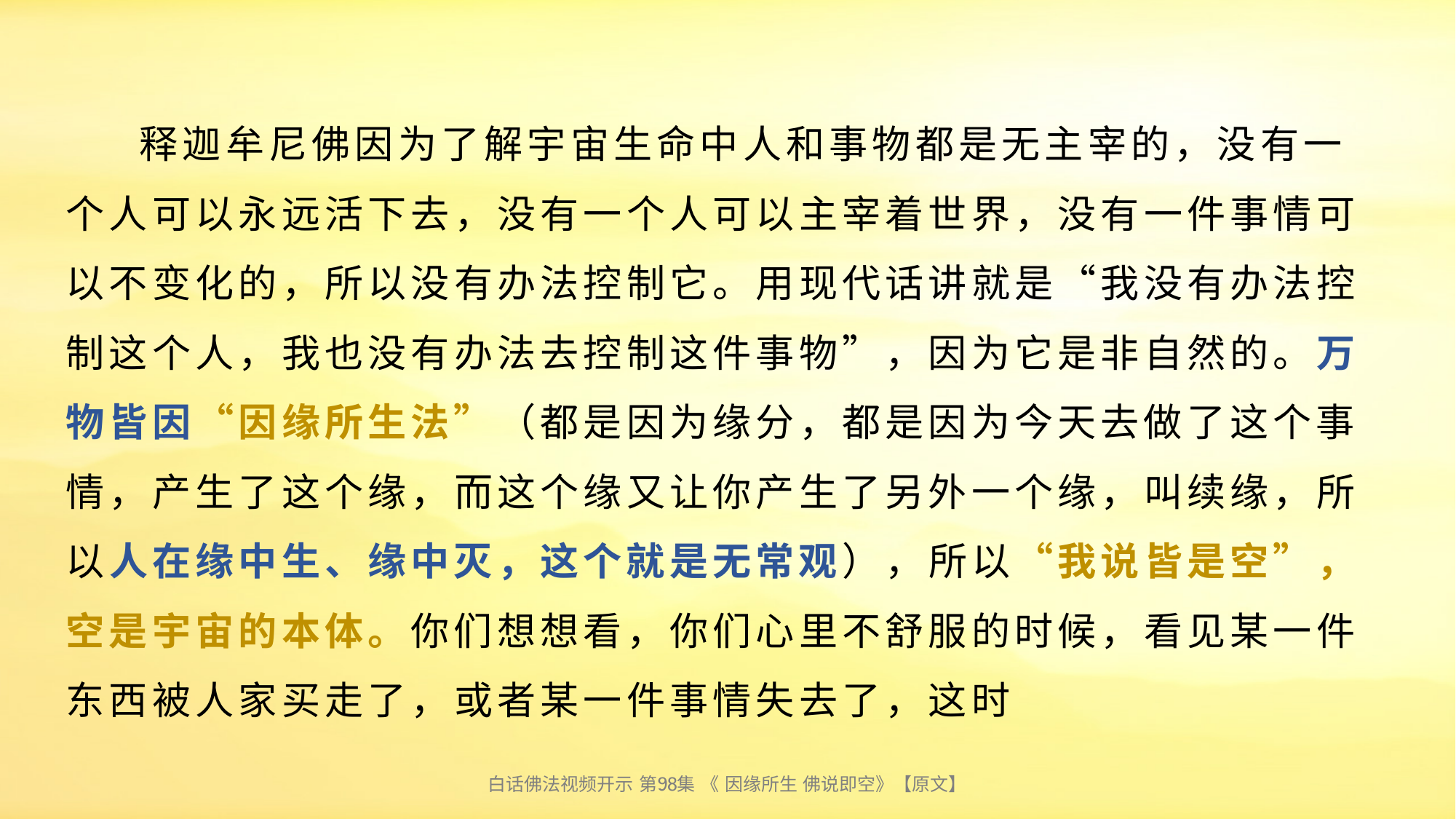

# 释迦牟尼佛因为了解宇宙生命中人和事物都是无主宰的，没有一个人可以永远活下去，没有一个人可以主宰着世界，没有一件事情可以不变化的，所以没有办法控制它。用现代话讲就是“我没有办法控制这个人，我也没有办法去控制这件事物”，因为它是非自然的。万物皆因“因缘所生法”（都是因为缘分，都是因为今天去做了这个事情，产生了这个缘，而这个缘又让你产生了另外一个缘，叫续缘，所以人在缘中生、缘中灭，这个就是无常观），所以“我说皆是空”，空是宇宙的本体。你们想想看，你们心里不舒服的时候，看见某一件东西被人家买走了，或者某一件事情失去了，这时
白话佛法视频开示 第98集 《 因缘所生 佛说即空》【原文】